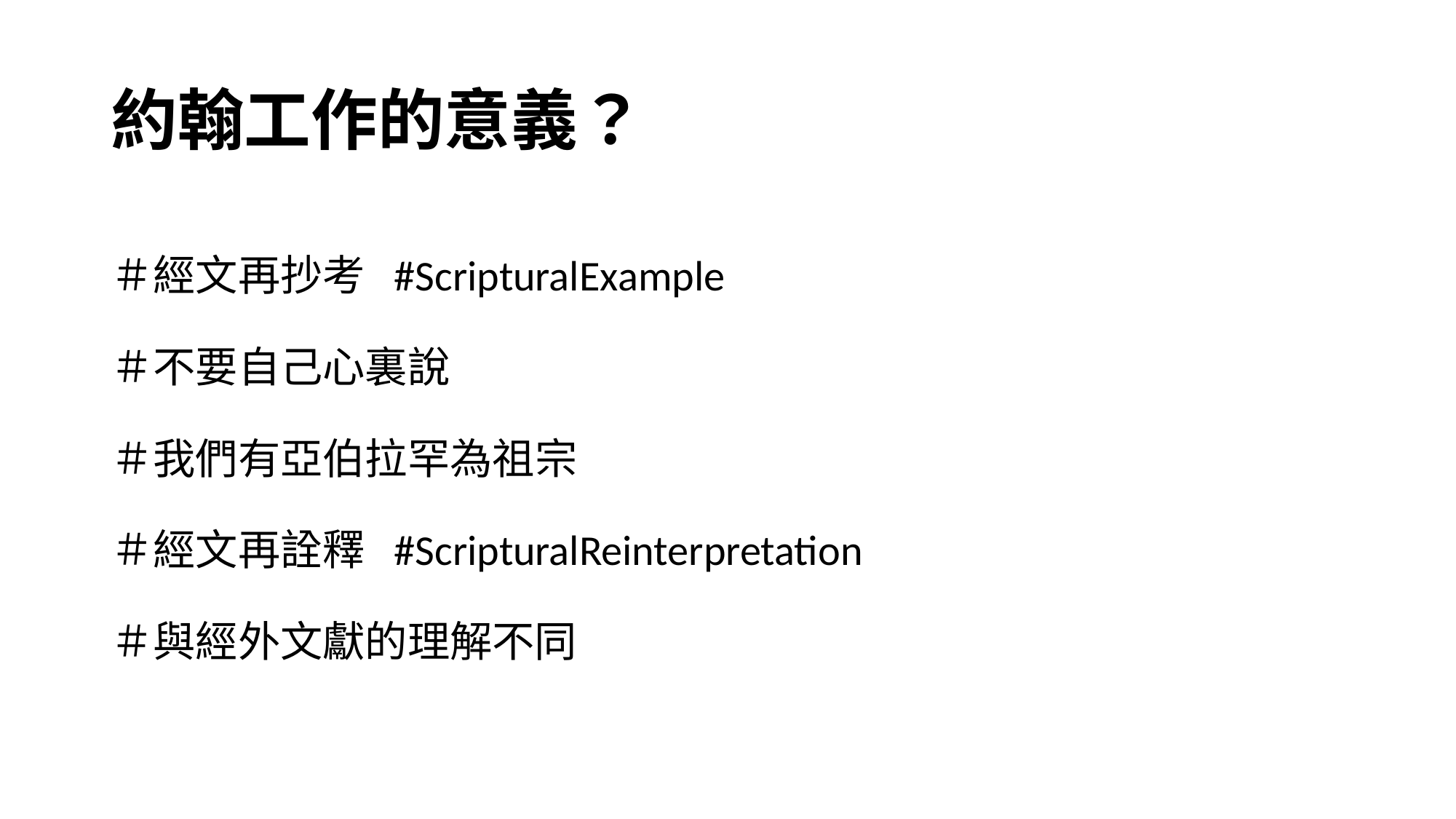

# 約翰工作的意義？
＃經文再抄考  #ScripturalExample
＃不要自己心裏說
＃我們有亞伯拉罕為祖宗
＃經文再詮釋  #ScripturalReinterpretation
＃與經外文獻的理解不同